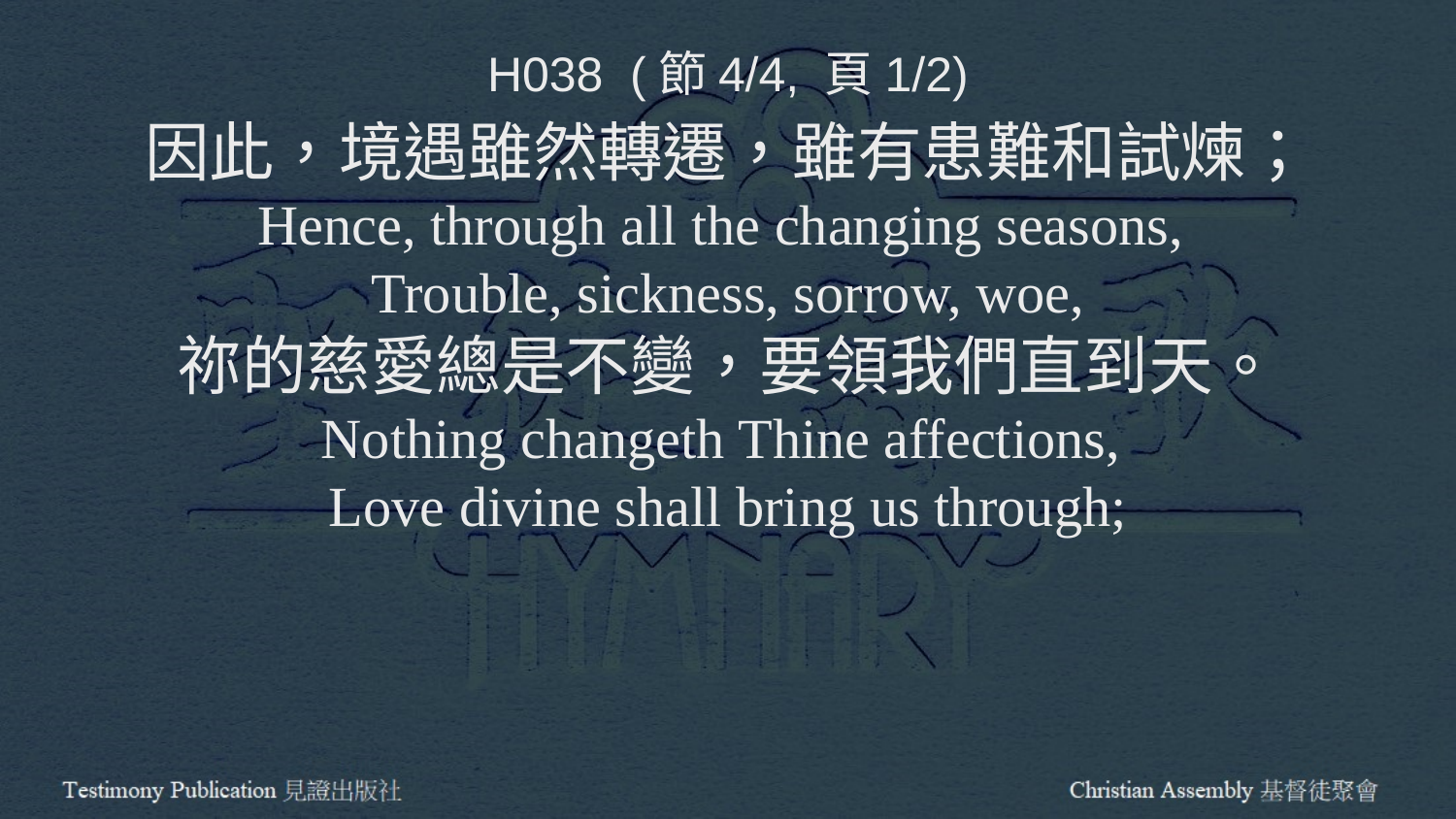

H038  (節4/4, 頁1/2)
因此，境遇雖然轉遷，雖有患難和試煉；
Hence, through all the changing seasons,
Trouble, sickness, sorrow, woe,
祢的慈愛總是不變，要領我們直到天。
Nothing changeth Thine affections,
Love divine shall bring us through;